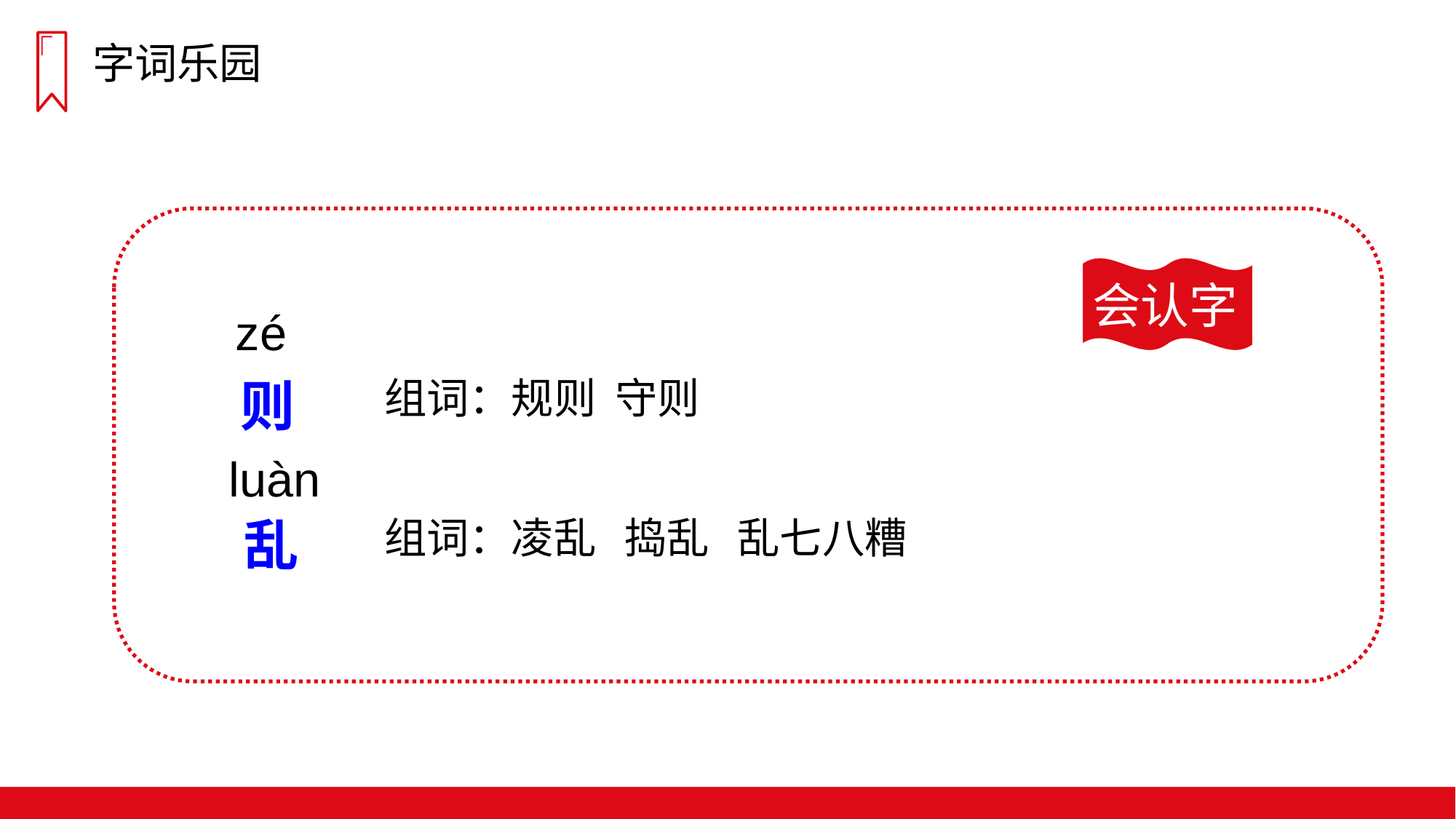

字词乐园

会认字
zé
组词：规则  守则
则
luàn
组词：凌乱   捣乱   乱七八糟
乱